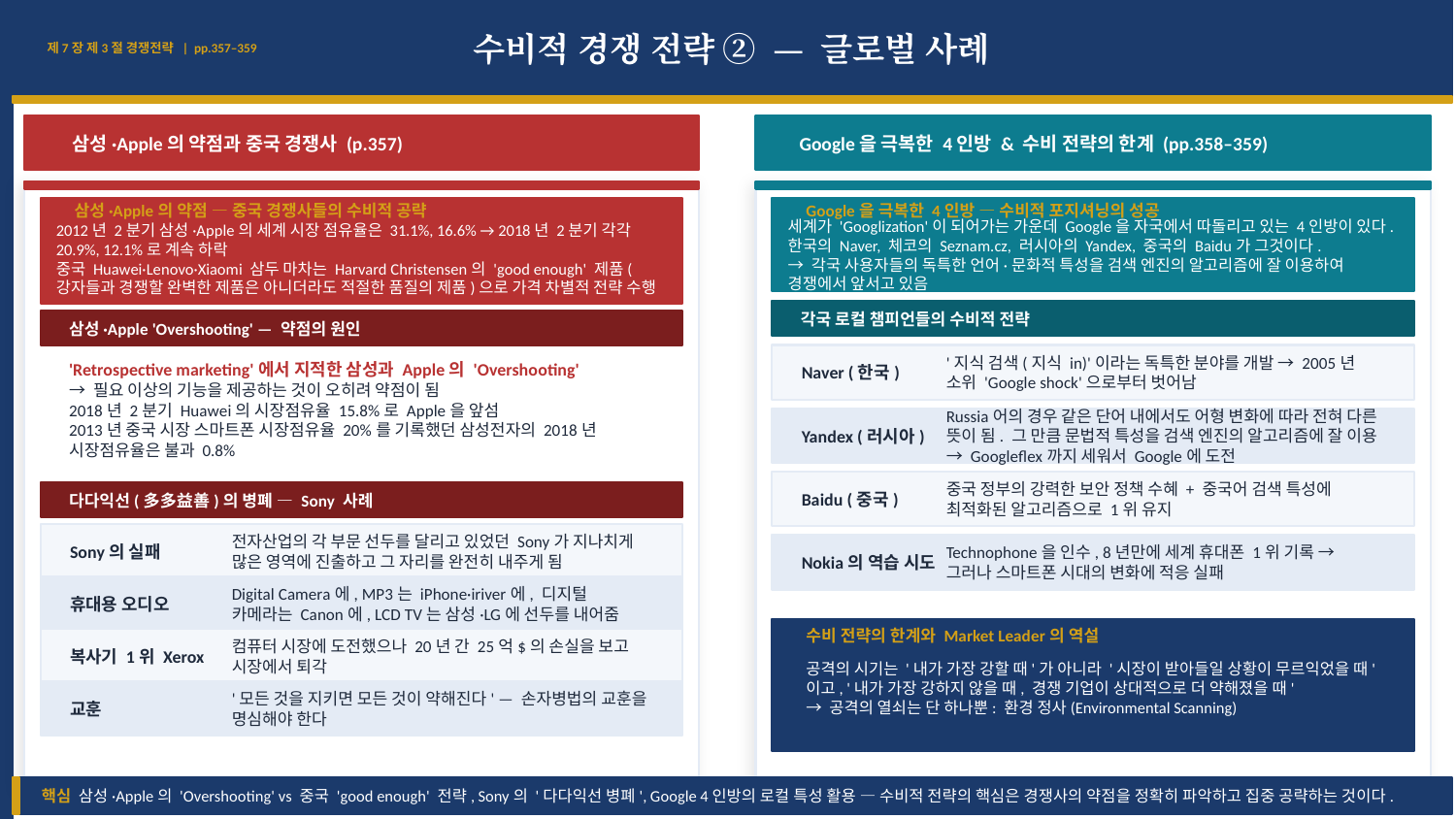

제7장 제3절 경쟁전략  |  pp.357–359
수비적 경쟁 전략 ②  —  글로벌 사례

   삼성·Apple의 약점과 중국 경쟁사 (p.357)

   Google을 극복한 4인방 & 수비 전략의 한계 (pp.358–359)

삼성·Apple의 약점 — 중국 경쟁사들의 수비적 공략
Google을 극복한 4인방 — 수비적 포지셔닝의 성공

세계가 'Googlization'이 되어가는 가운데 Google을 자국에서 따돌리고 있는 4인방이 있다. 한국의 Naver, 체코의 Seznam.cz, 러시아의 Yandex, 중국의 Baidu가 그것이다.
→ 각국 사용자들의 독특한 언어·문화적 특성을 검색 엔진의 알고리즘에 잘 이용하여 경쟁에서 앞서고 있음
2012년 2분기 삼성·Apple의 세계 시장 점유율은 31.1%, 16.6% → 2018년 2분기 각각 20.9%, 12.1%로 계속 하락
중국 Huawei·Lenovo·Xiaomi 삼두 마차는 Harvard Christensen의 'good enough' 제품(강자들과 경쟁할 완벽한 제품은 아니더라도 적절한 품질의 제품)으로 가격 차별적 전략 수행

각국 로컬 챔피언들의 수비적 전략

삼성·Apple 'Overshooting' — 약점의 원인
'Retrospective marketing'에서 지적한 삼성과 Apple의 'Overshooting'
→ 필요 이상의 기능을 제공하는 것이 오히려 약점이 됨
2018년 2분기 Huawei의 시장점유율 15.8%로 Apple을 앞섬
2013년 중국 시장 스마트폰 시장점유율 20%를 기록했던 삼성전자의 2018년 시장점유율은 불과 0.8%

Naver (한국)
'지식 검색(지식 in)'이라는 독특한 분야를 개발 → 2005년 소위 'Google shock'으로부터 벗어남

Yandex (러시아)
Russia어의 경우 같은 단어 내에서도 어형 변화에 따라 전혀 다른 뜻이 됨. 그 만큼 문법적 특성을 검색 엔진의 알고리즘에 잘 이용 → Googleflex까지 세워서 Google에 도전

Baidu (중국)
중국 정부의 강력한 보안 정책 수혜 + 중국어 검색 특성에 최적화된 알고리즘으로 1위 유지

다다익선(多多益善)의 병폐 — Sony 사례

Sony의 실패
전자산업의 각 부문 선두를 달리고 있었던 Sony가 지나치게 많은 영역에 진출하고 그 자리를 완전히 내주게 됨

Nokia의 역습 시도
Technophone을 인수, 8년만에 세계 휴대폰 1위 기록 → 그러나 스마트폰 시대의 변화에 적응 실패

휴대용 오디오
Digital Camera에, MP3는 iPhone·iriver에, 디지털 카메라는 Canon에, LCD TV는 삼성·LG에 선두를 내어줌

수비 전략의 한계와 Market Leader의 역설

복사기 1위 Xerox
컴퓨터 시장에 도전했으나 20년 간 25억$의 손실을 보고 시장에서 퇴각
공격의 시기는 '내가 가장 강할 때'가 아니라 '시장이 받아들일 상황이 무르익었을 때'
이고, '내가 가장 강하지 않을 때, 경쟁 기업이 상대적으로 더 약해졌을 때'
→ 공격의 열쇠는 단 하나뿐: 환경 정사(Environmental Scanning)

교훈
'모든 것을 지키면 모든 것이 약해진다' — 손자병법의 교훈을 명심해야 한다

핵심  삼성·Apple의 'Overshooting' vs 중국 'good enough' 전략, Sony의 '다다익선 병폐', Google 4인방의 로컬 특성 활용 — 수비적 전략의 핵심은 경쟁사의 약점을 정확히 파악하고 집중 공략하는 것이다.